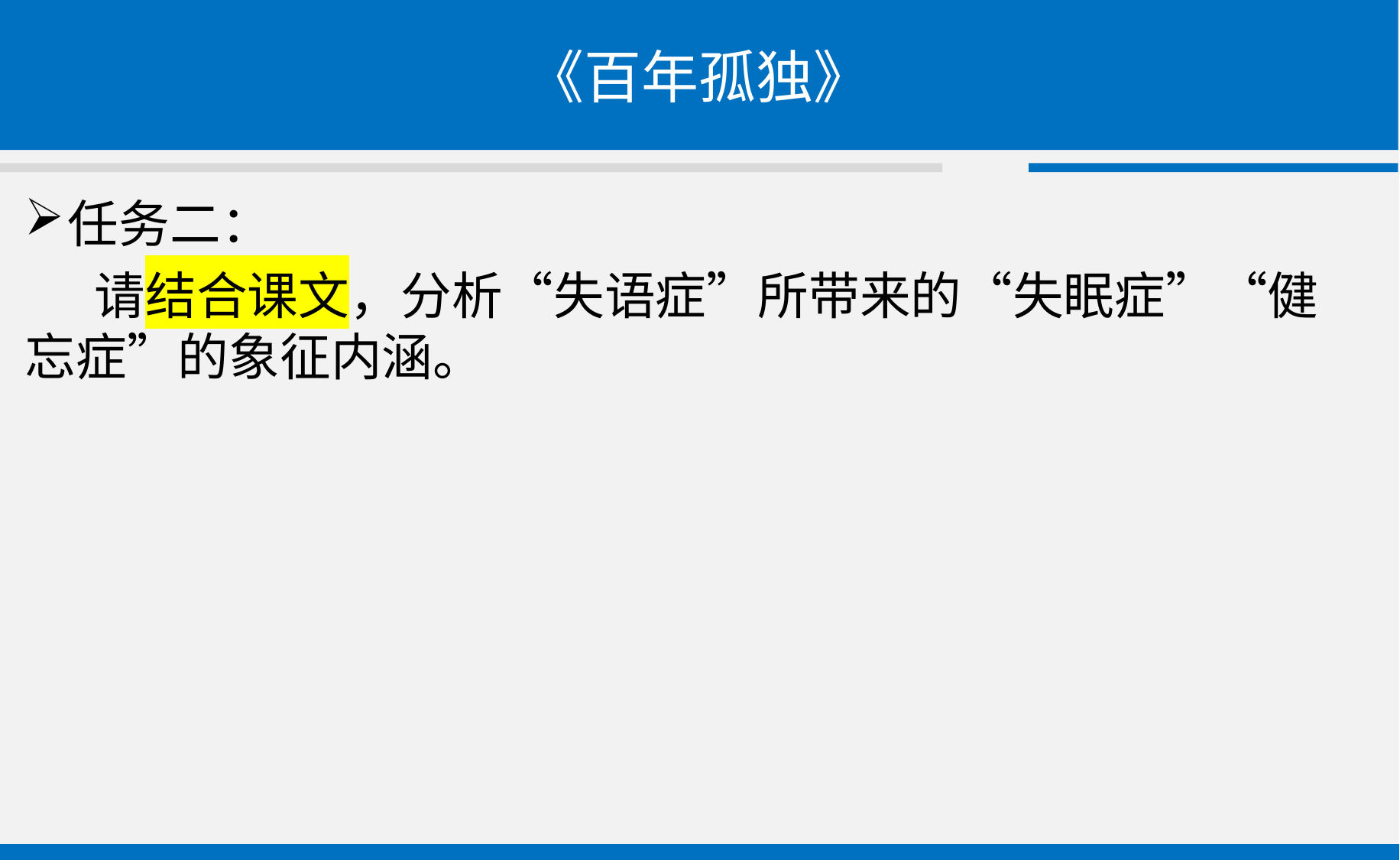

# 《百年孤独》
任务二：
     请结合课文，分析“失语症”所带来的“失眠症”“健忘症”的象征内涵。